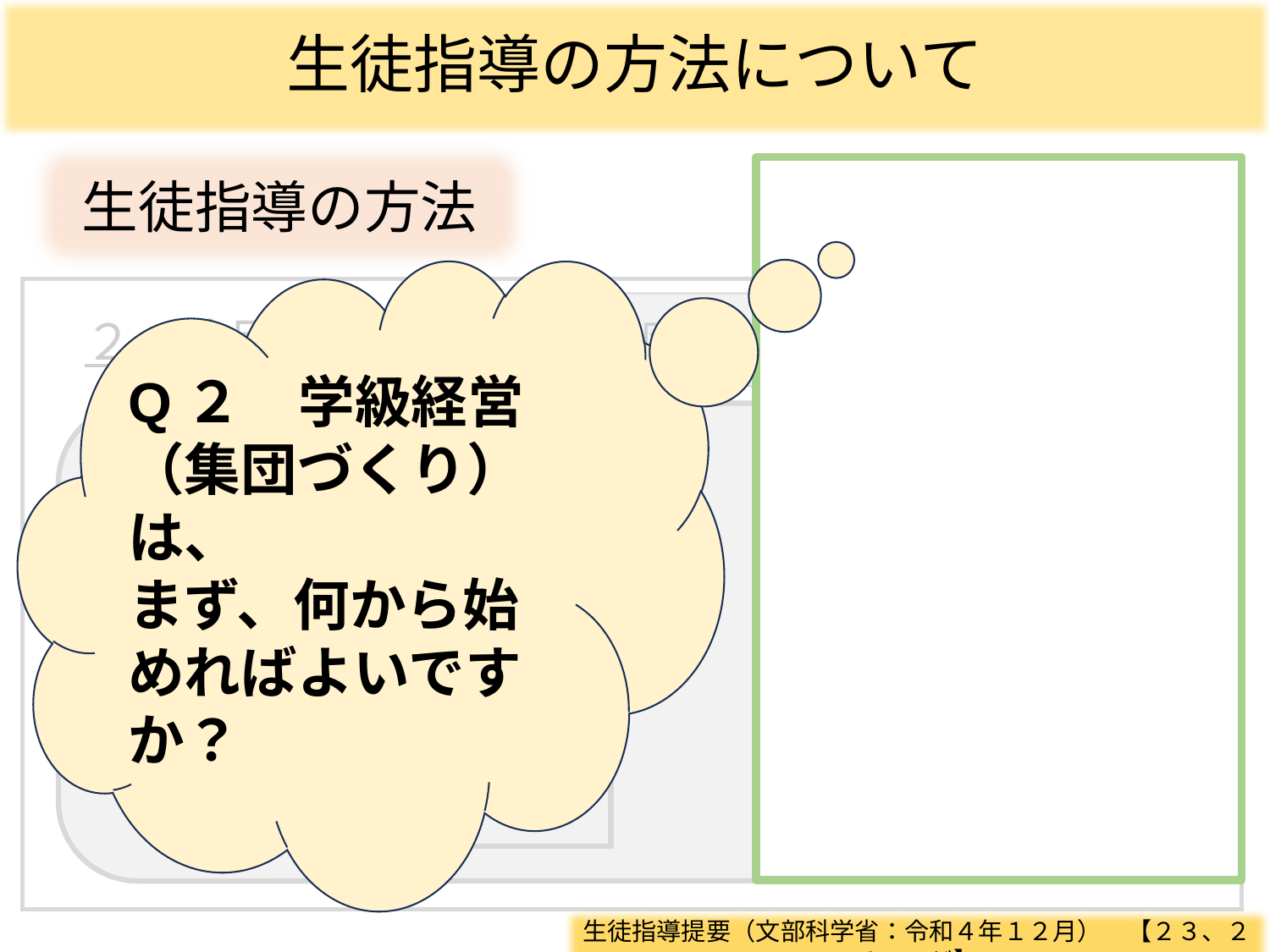

生徒指導の方法について
生徒指導の方法

Q２　学級経営
（集団づくり）は、
まず、何から始めればよいですか？

　２　集団指導と個別指導

集団指導と個別指導の相互作用
集団指導

個別指導

集団の中で行う

個への配慮
個別指導

集団から離れて行う

個別指導
生徒指導提要（文部科学省：令和４年１２月）　【２３、２４ページ】